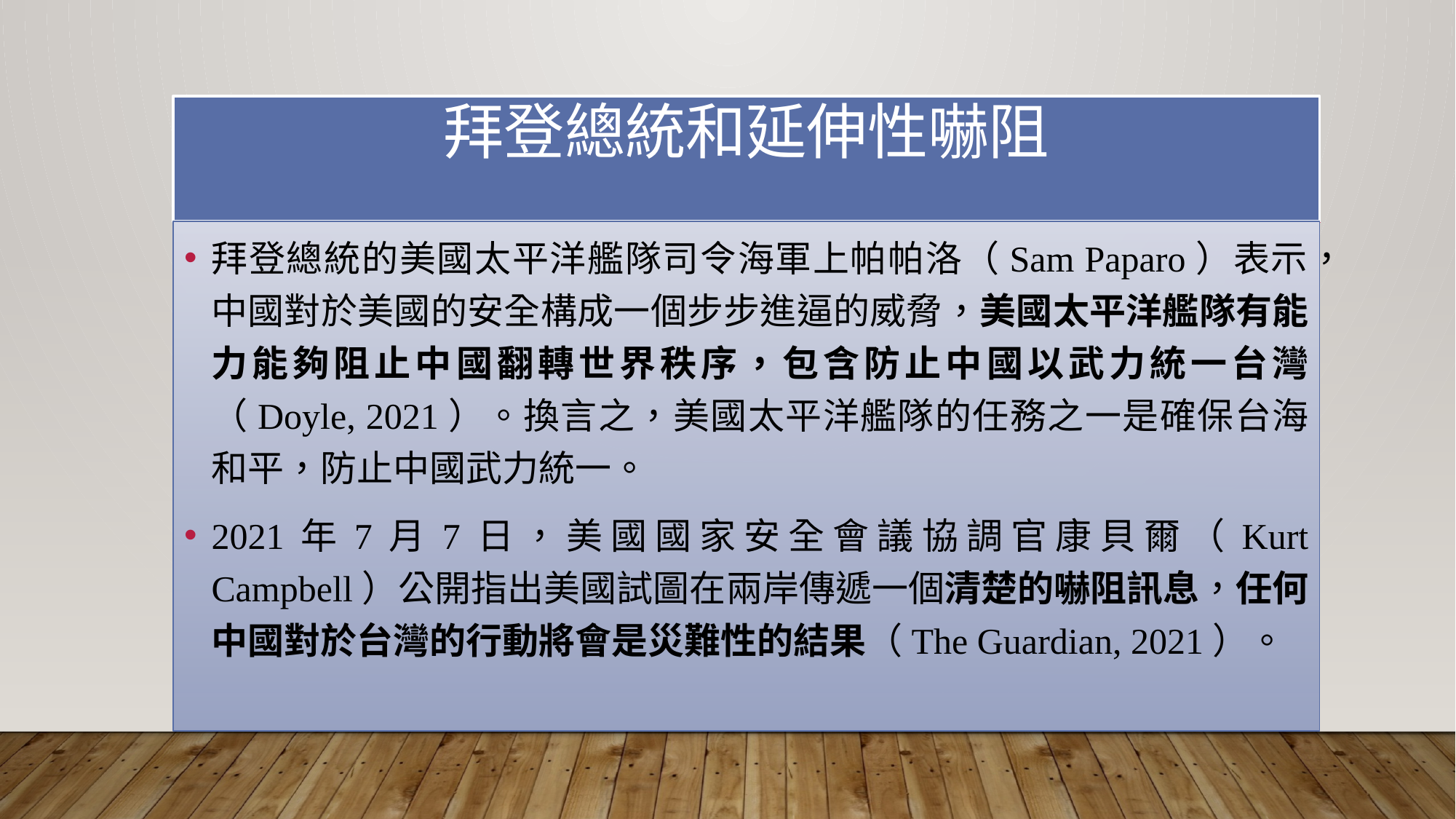

# 拜登總統和延伸性嚇阻
拜登總統的美國太平洋艦隊司令海軍上帕帕洛（Sam Paparo）表示，中國對於美國的安全構成一個步步進逼的威脅，美國太平洋艦隊有能力能夠阻止中國翻轉世界秩序，包含防止中國以武力統一台灣（Doyle, 2021）。換言之，美國太平洋艦隊的任務之一是確保台海和平，防止中國武力統一。
2021年7月7日，美國國家安全會議協調官康貝爾（Kurt Campbell）公開指出美國試圖在兩岸傳遞一個清楚的嚇阻訊息，任何中國對於台灣的行動將會是災難性的結果（The Guardian, 2021）。